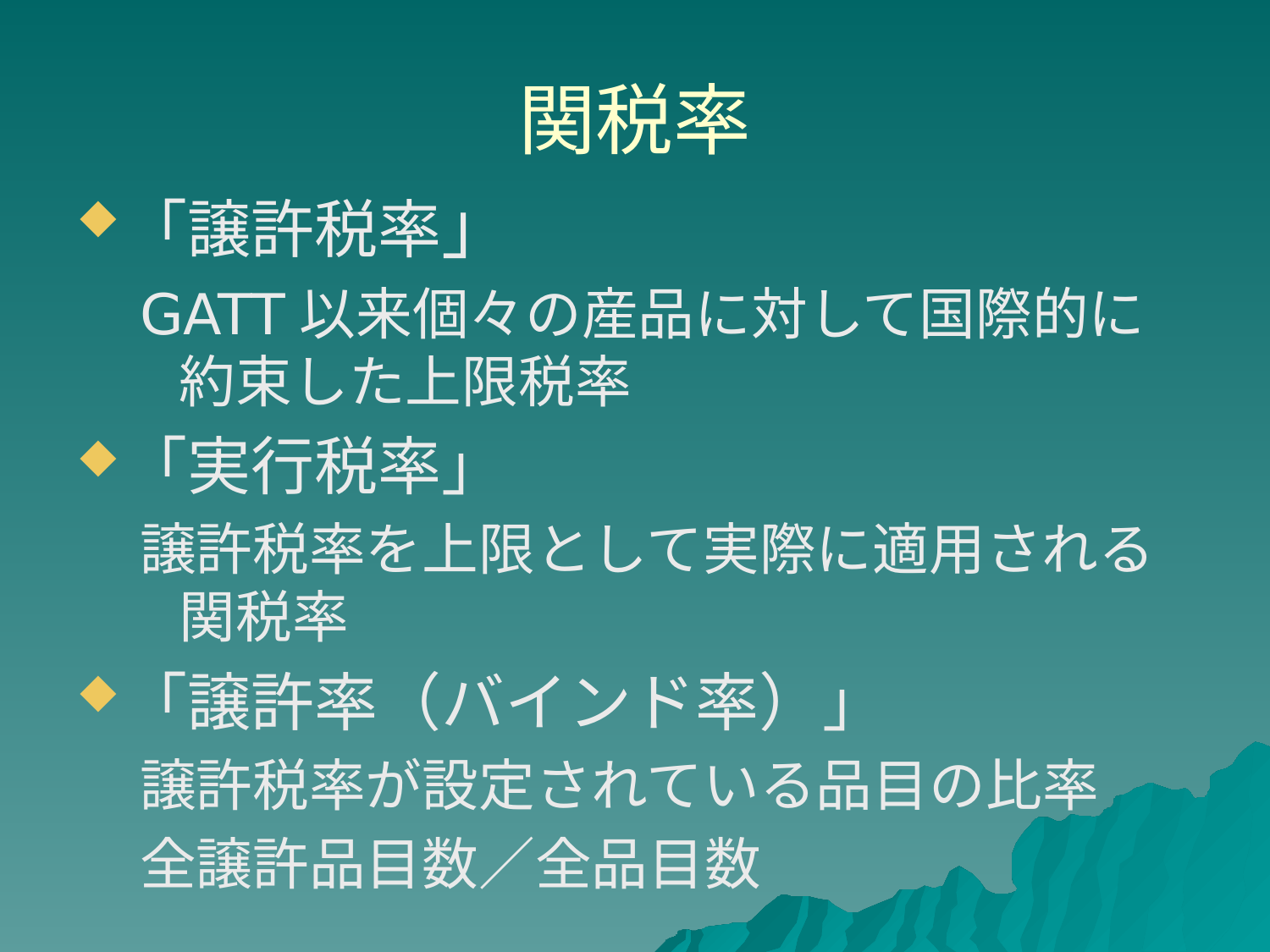

# 関税率
「譲許税率」
GATT以来個々の産品に対して国際的に約束した上限税率
「実行税率」
譲許税率を上限として実際に適用される関税率
「譲許率（バインド率）」
譲許税率が設定されている品目の比率
全譲許品目数／全品目数